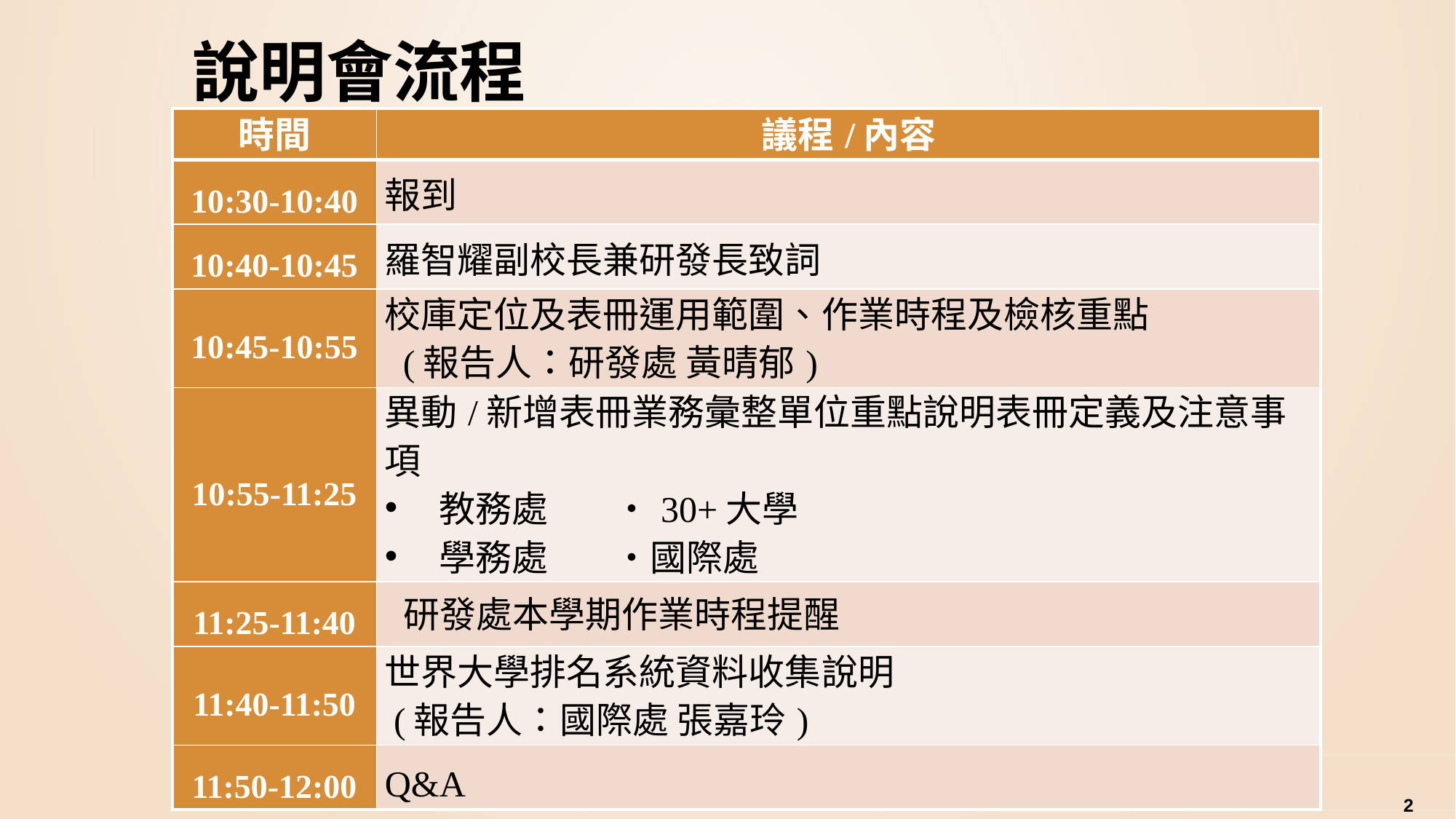

# 說明會流程
| 時間 | 議程/內容 |
| --- | --- |
| 10:30-10:40 | 報到 |
| 10:40-10:45 | 羅智耀副校長兼研發長致詞 |
| 10:45-10:55 | 校庫定位及表冊運用範圍、作業時程及檢核重點 (報告人：研發處 黃晴郁) |
| 10:55-11:25 | 異動/新增表冊業務彙整單位重點說明表冊定義及注意事項 教務處 ‧30+大學 學務處 ‧國際處 |
| 11:25-11:40 | 研發處本學期作業時程提醒 |
| 11:40-11:50 | 世界大學排名系統資料收集說明 (報告人：國際處 張嘉玲) |
| 11:50-12:00 | Q&A |